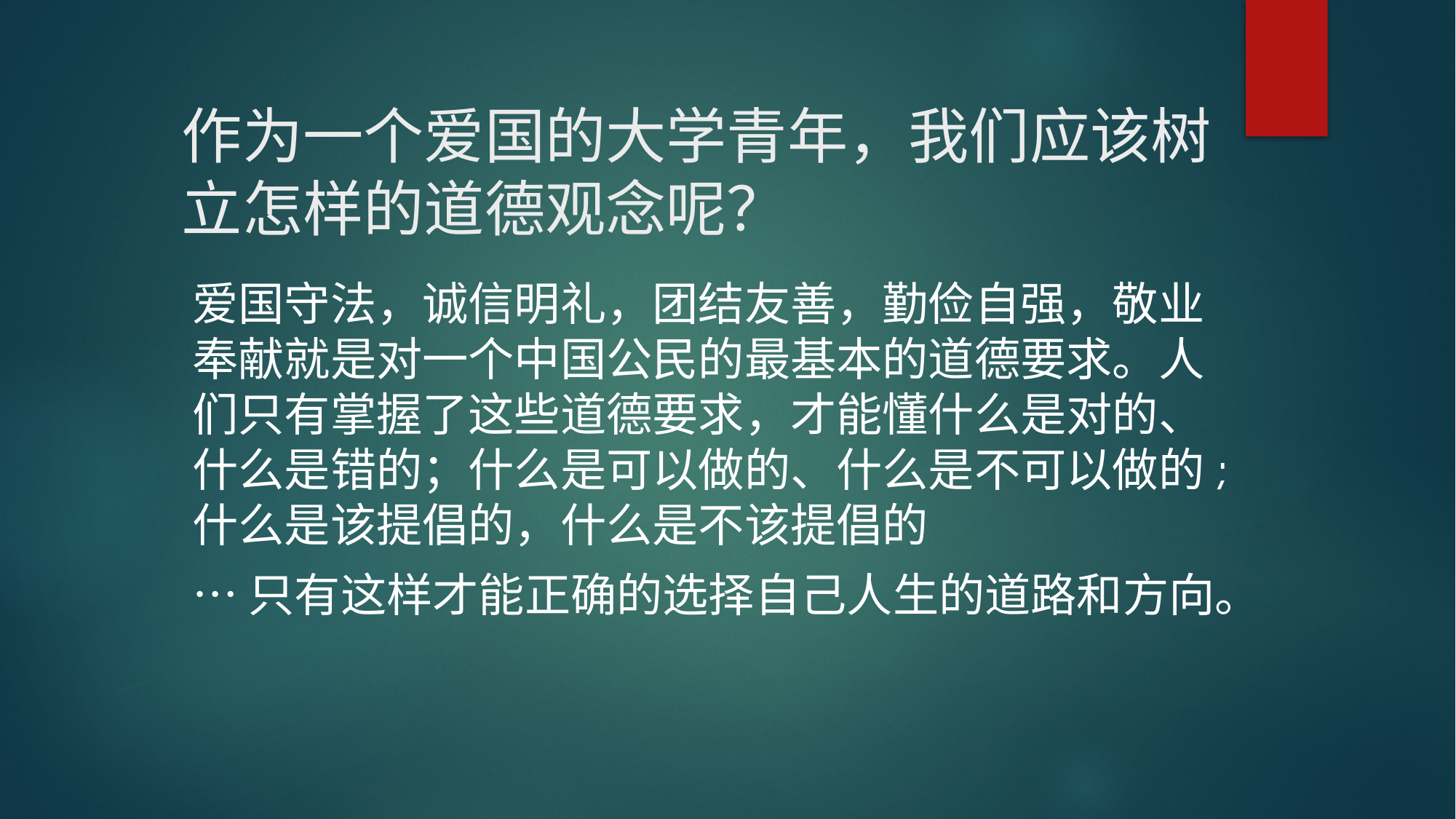

# 作为一个爱国的大学青年，我们应该树立怎样的道德观念呢？
爱国守法，诚信明礼，团结友善，勤俭自强，敬业奉献就是对一个中国公民的最基本的道德要求。人们只有掌握了这些道德要求，才能懂什么是对的、什么是错的；什么是可以做的、什么是不可以做的;什么是该提倡的，什么是不该提倡的
…只有这样才能正确的选择自己人生的道路和方向。